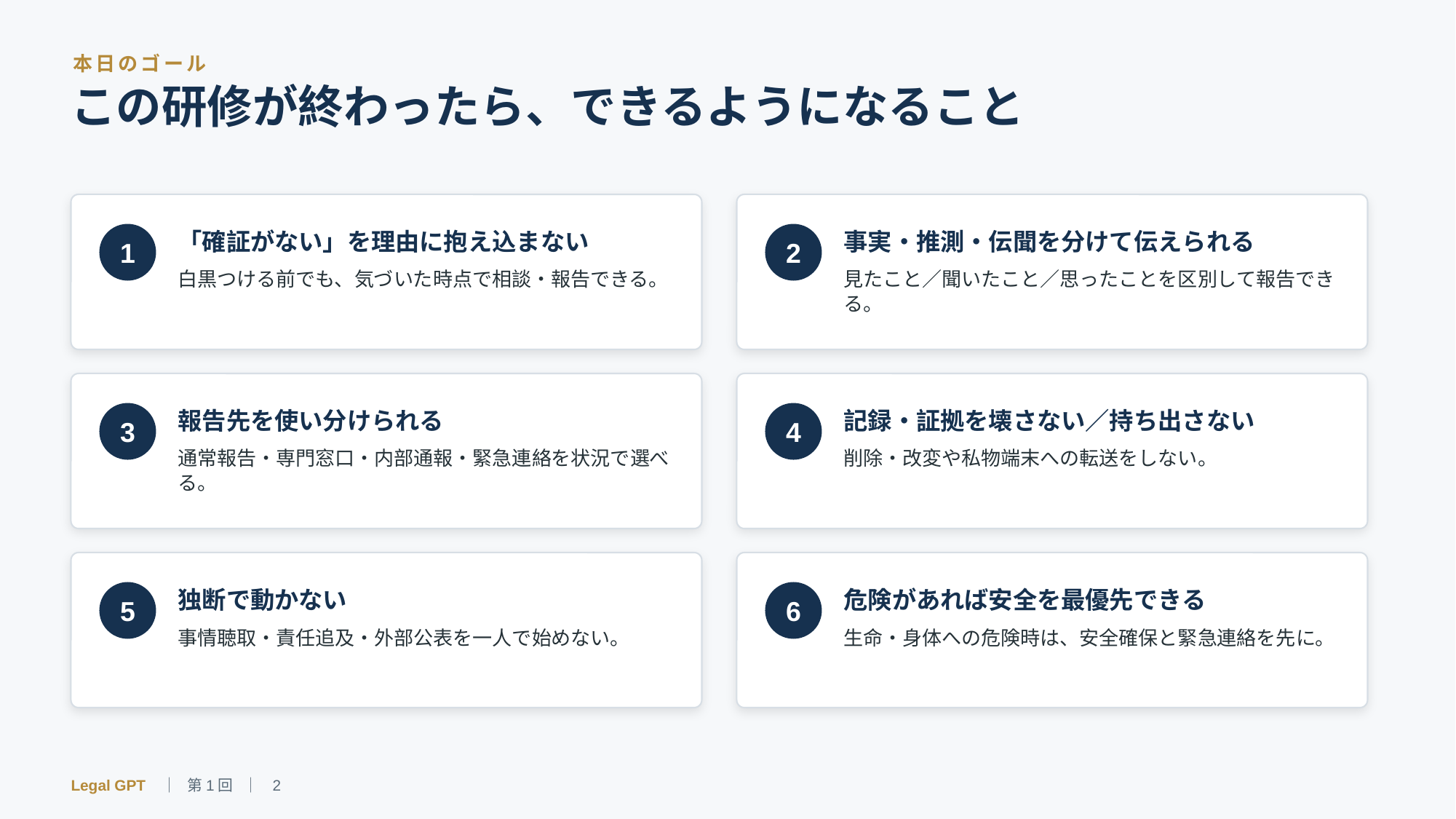

本日のゴール
この研修が終わったら、できるようになること

「確証がない」を理由に抱え込まない
事実・推測・伝聞を分けて伝えられる

1

2
白黒つける前でも、気づいた時点で相談・報告できる。
見たこと／聞いたこと／思ったことを区別して報告できる。

報告先を使い分けられる
記録・証拠を壊さない／持ち出さない

3

4
通常報告・専門窓口・内部通報・緊急連絡を状況で選べる。
削除・改変や私物端末への転送をしない。

独断で動かない
危険があれば安全を最優先できる

5

6
事情聴取・責任追及・外部公表を一人で始めない。
生命・身体への危険時は、安全確保と緊急連絡を先に。
Legal GPT   ｜   第1回   ｜   2